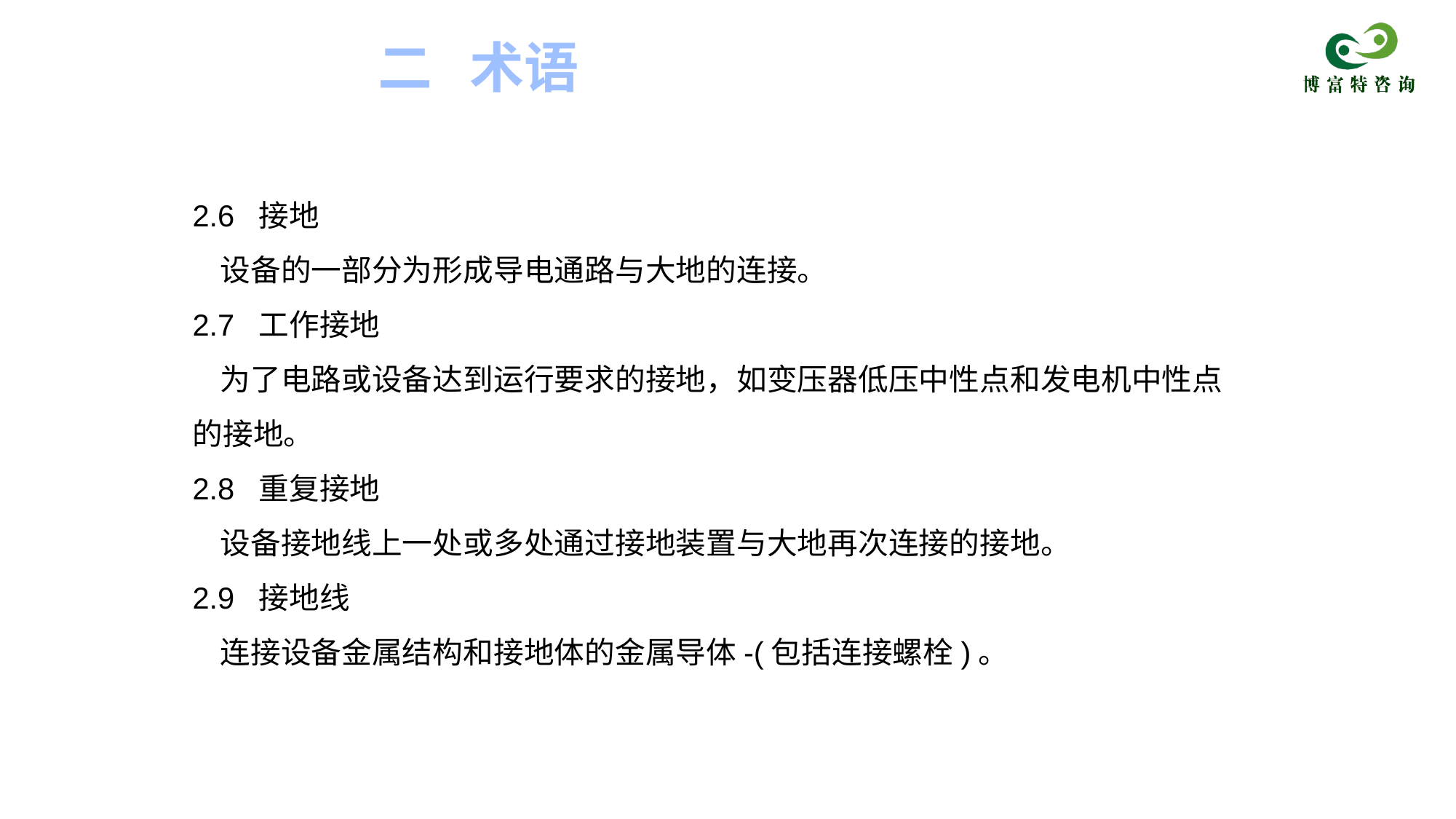

二   术语
2.6  接地
   设备的一部分为形成导电通路与大地的连接。
2.7  工作接地
   为了电路或设备达到运行要求的接地，如变压器低压中性点和发电机中性点
的接地。
2.8  重复接地
   设备接地线上一处或多处通过接地装置与大地再次连接的接地。
2.9  接地线
   连接设备金属结构和接地体的金属导体-(包括连接螺栓)。